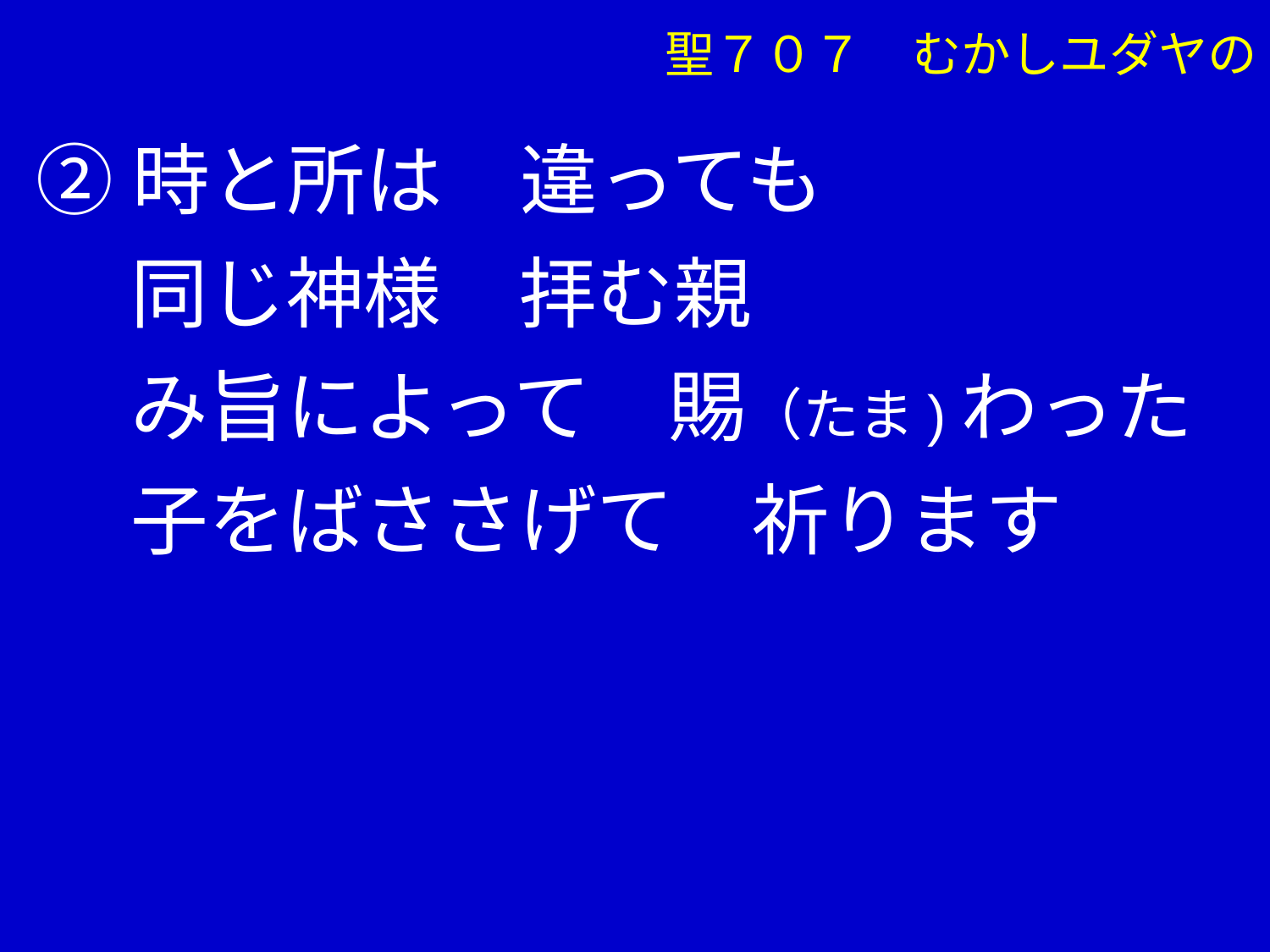

聖７０７　むかしユダヤの
②時と所は　違っても
　 同じ神様　拝む親
　 み旨によって　賜（たま)わった
　 子をばささげて　祈ります